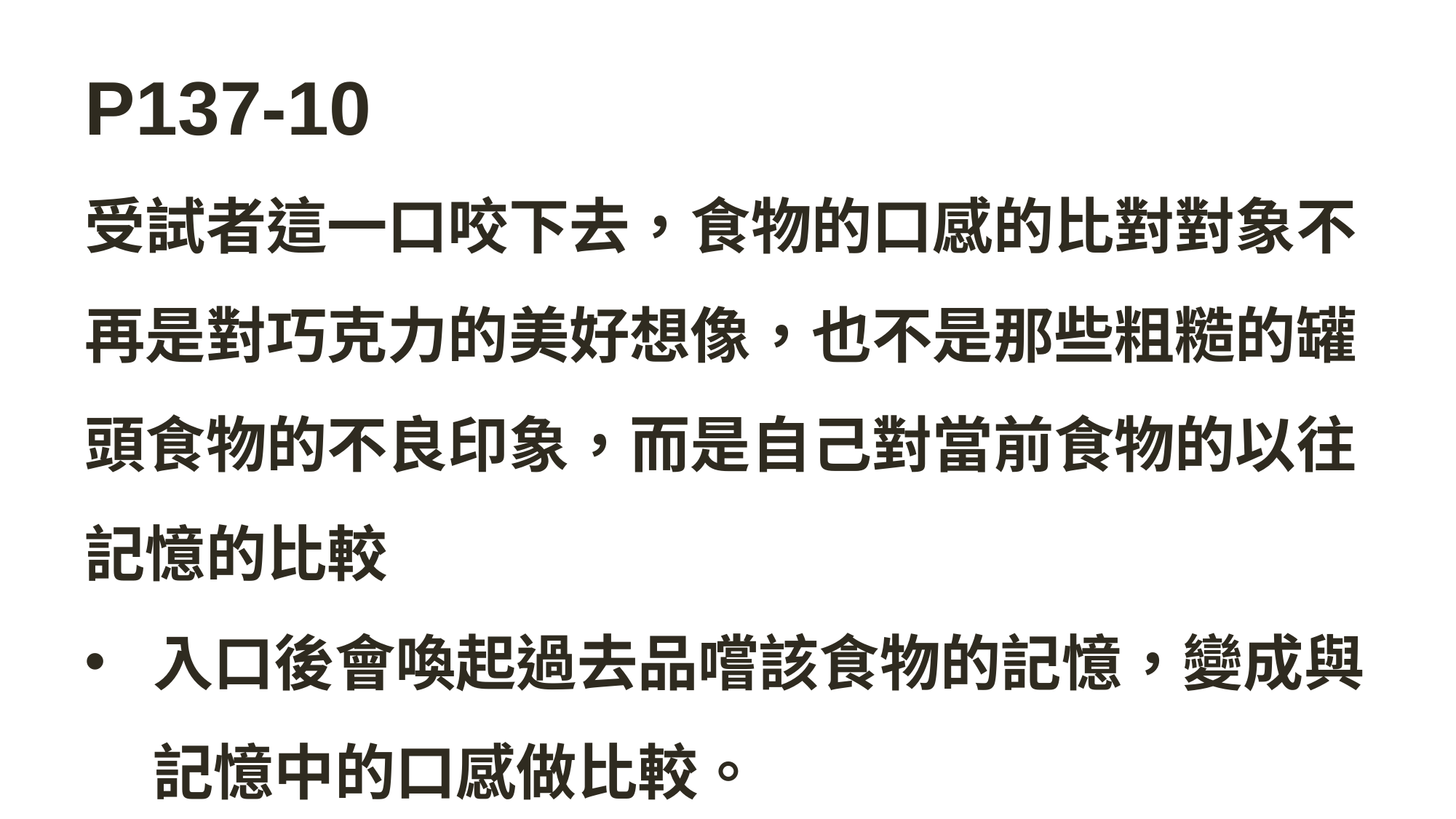

P137-10
受試者這一口咬下去，食物的口感的比對對象不再是對巧克力的美好想像，也不是那些粗糙的罐頭食物的不良印象，而是自己對當前食物的以往記憶的比較
入口後會喚起過去品嚐該食物的記憶，變成與記憶中的口感做比較。